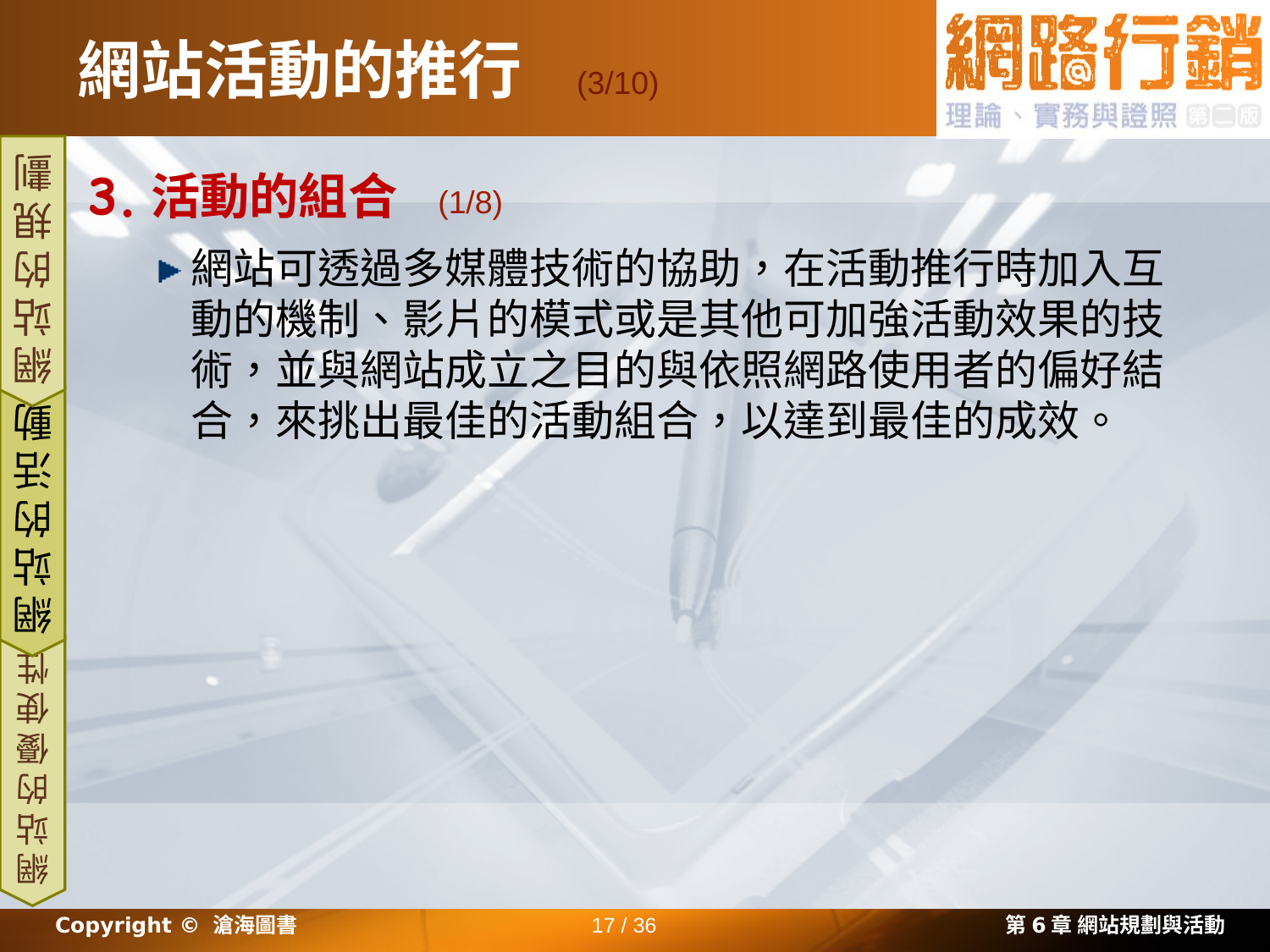

# 網站活動的推行
(3/10)
3.活動的組合
網站可透過多媒體技術的協助，在活動推行時加入互動的機制、影片的模式或是其他可加強活動效果的技術，並與網站成立之目的與依照網路使用者的偏好結合，來挑出最佳的活動組合，以達到最佳的成效。
(1/8)
網站的規劃
網站的活動
網站的優使性
Copyright © 滄海圖書
17 / 36
第6章 網站規劃與活動